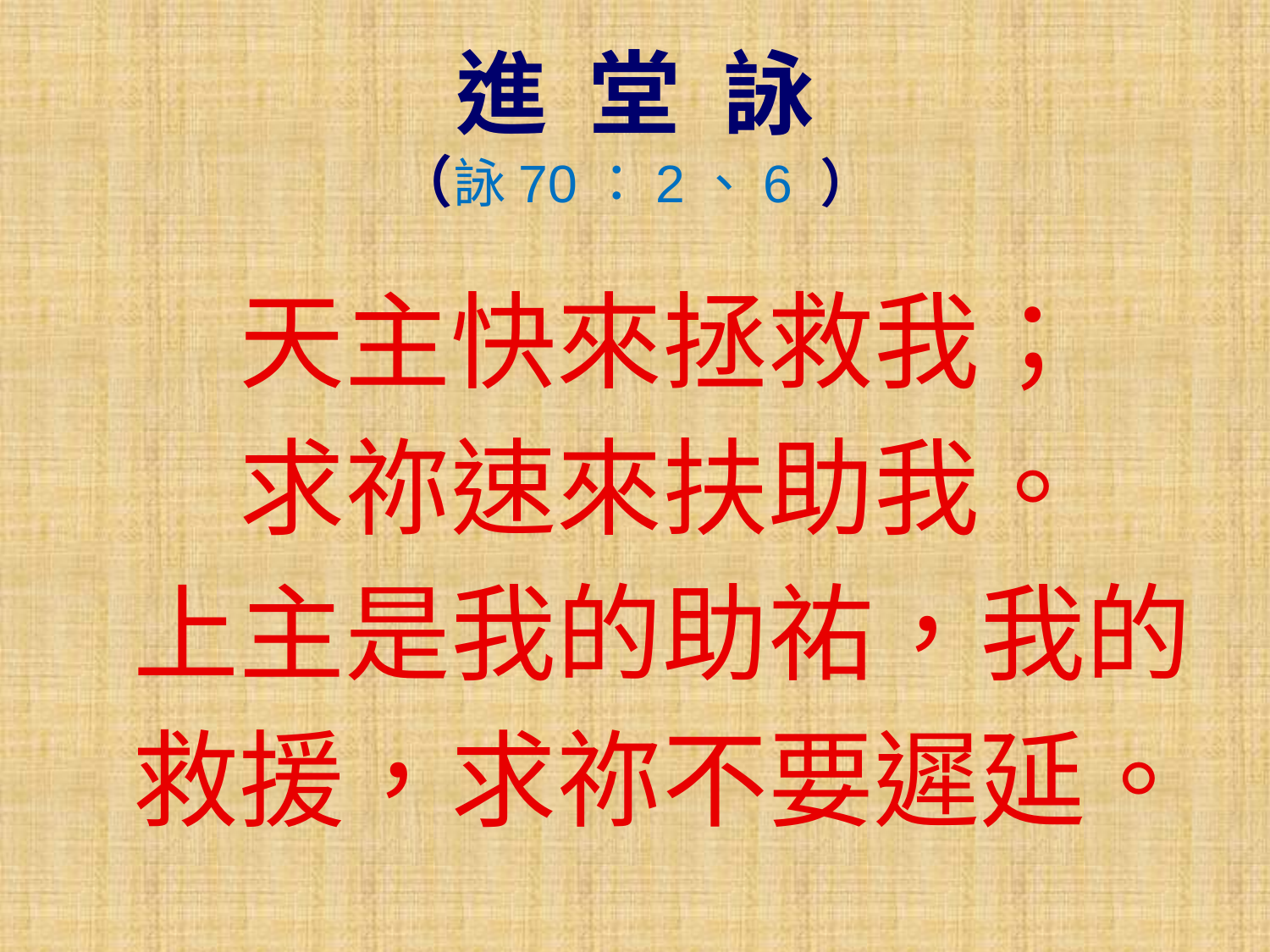

進  堂  詠
（詠70：2、6 ）

天主快來拯救我；
求祢速來扶助我。
上主是我的助祐，我的救援，求祢不要遲延。